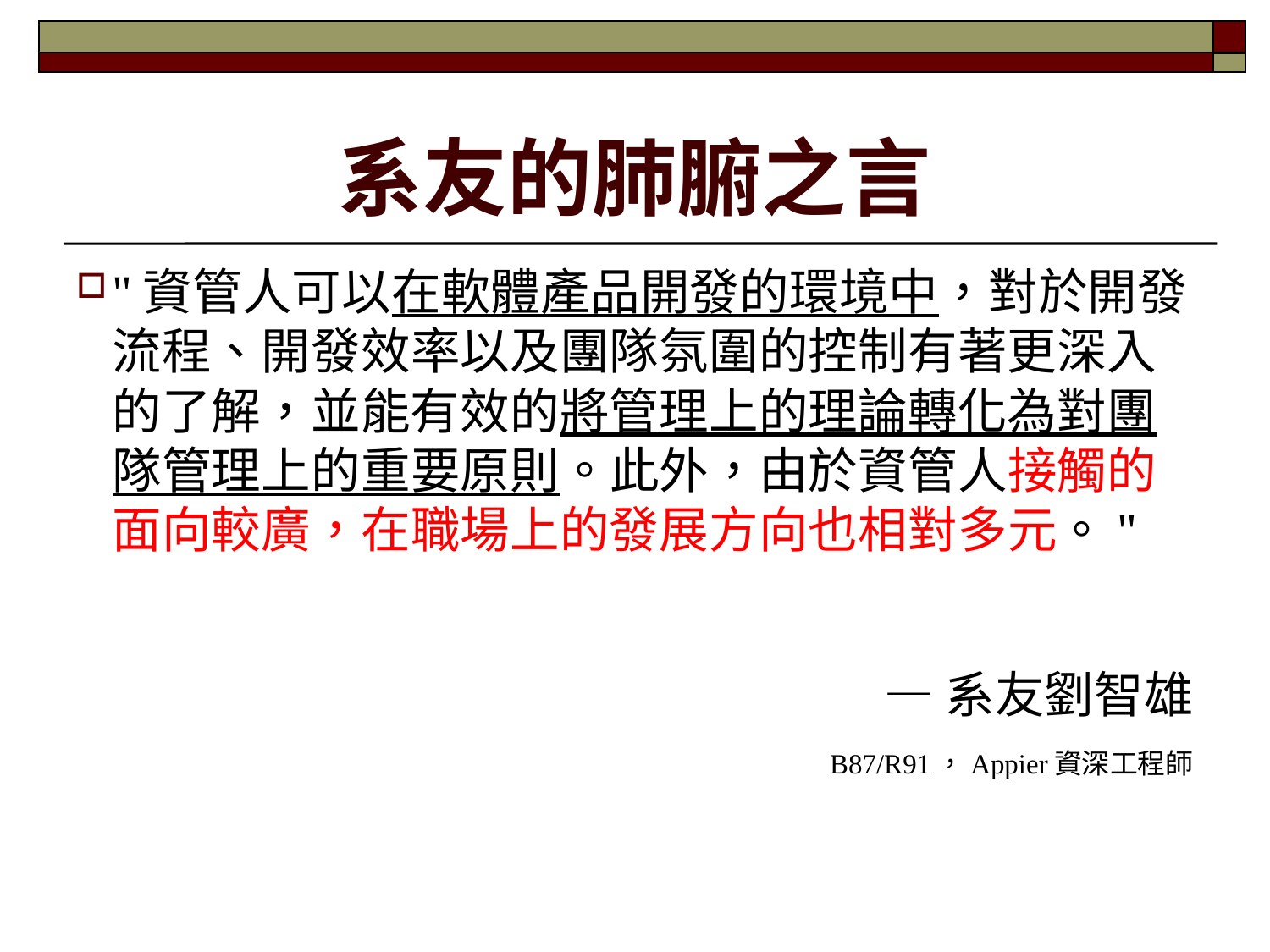

# 系友的肺腑之言
"資管人可以在軟體產品開發的環境中，對於開發流程、開發效率以及團隊氛圍的控制有著更深入的了解，並能有效的將管理上的理論轉化為對團隊管理上的重要原則。此外，由於資管人接觸的面向較廣，在職場上的發展方向也相對多元。"

	 —系友劉智雄
B87/R91，Appier資深工程師